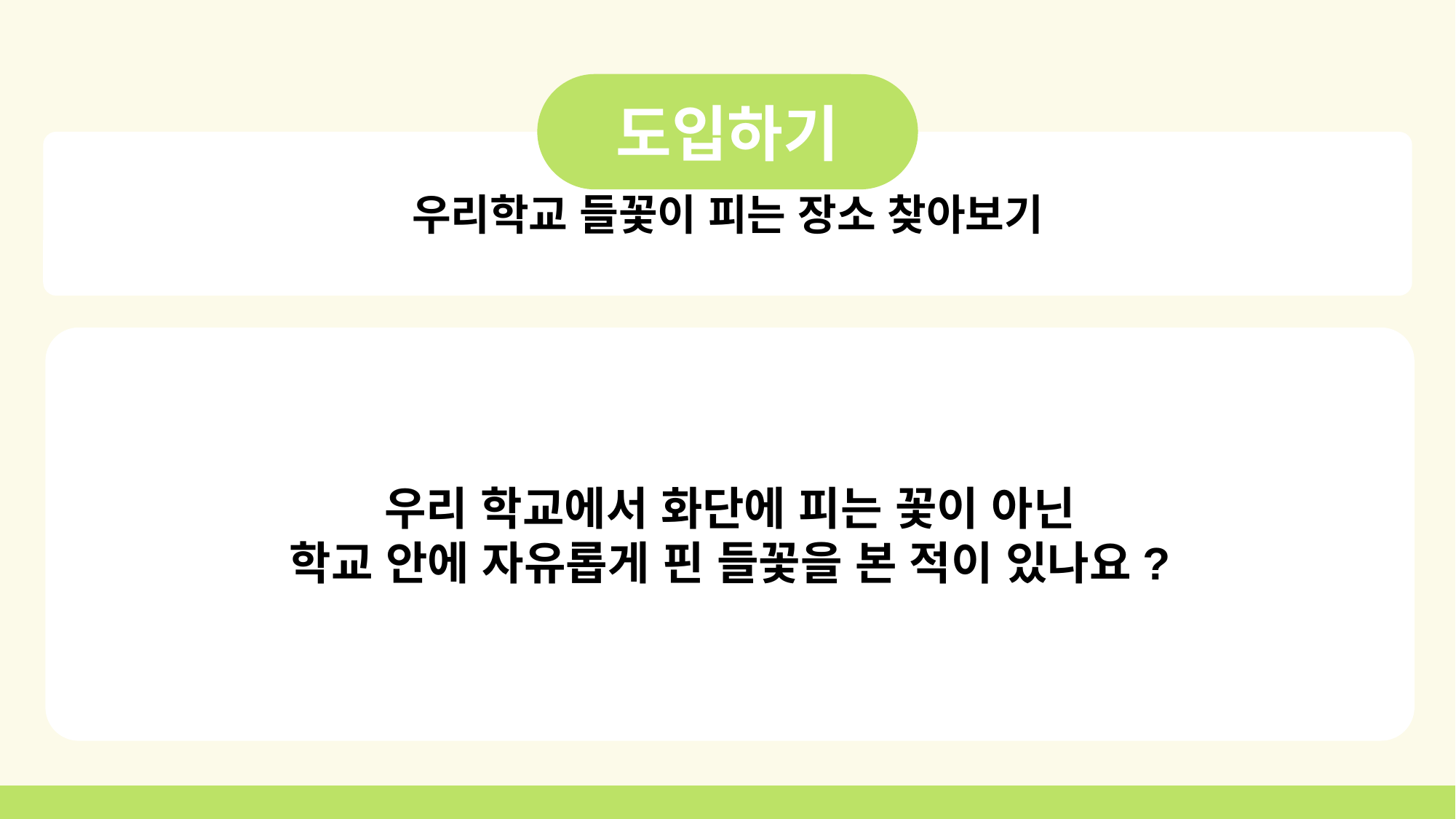

도입하기
우리학교 들꽃이 피는 장소 찾아보기
우리 학교에서 화단에 피는 꽃이 아닌
학교 안에 자유롭게 핀 들꽃을 본 적이 있나요?